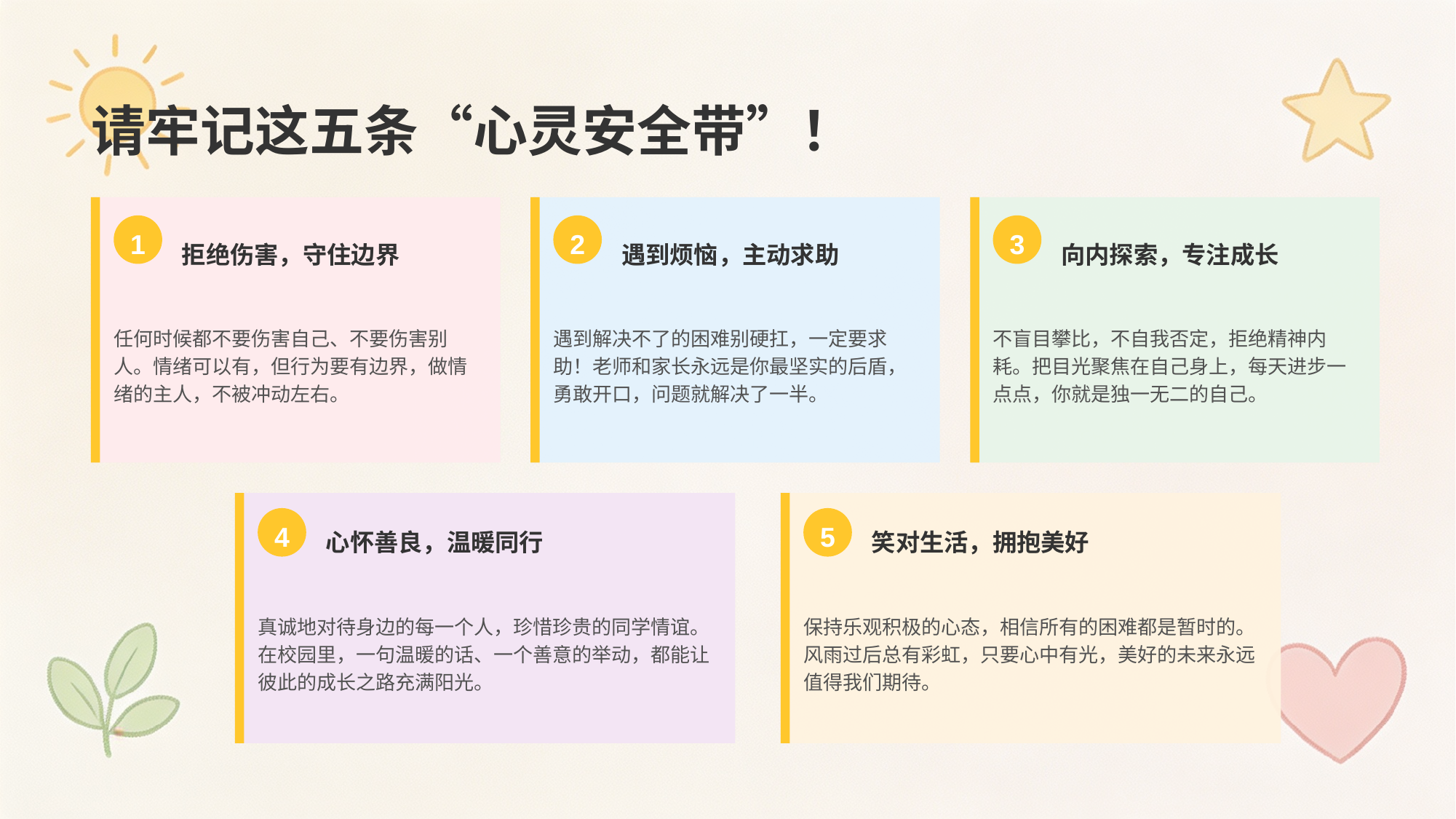

请牢记这五条“心灵安全带”！

拒绝伤害，守住边界
遇到烦恼，主动求助
向内探索，专注成长

1

2

3
任何时候都不要伤害自己、不要伤害别人。情绪可以有，但行为要有边界，做情绪的主人，不被冲动左右。
遇到解决不了的困难别硬扛，一定要求助！老师和家长永远是你最坚实的后盾，勇敢开口，问题就解决了一半。
不盲目攀比，不自我否定，拒绝精神内耗。把目光聚焦在自己身上，每天进步一点点，你就是独一无二的自己。

4
心怀善良，温暖同行

5
笑对生活，拥抱美好
真诚地对待身边的每一个人，珍惜珍贵的同学情谊。在校园里，一句温暖的话、一个善意的举动，都能让彼此的成长之路充满阳光。
保持乐观积极的心态，相信所有的困难都是暂时的。风雨过后总有彩虹，只要心中有光，美好的未来永远值得我们期待。